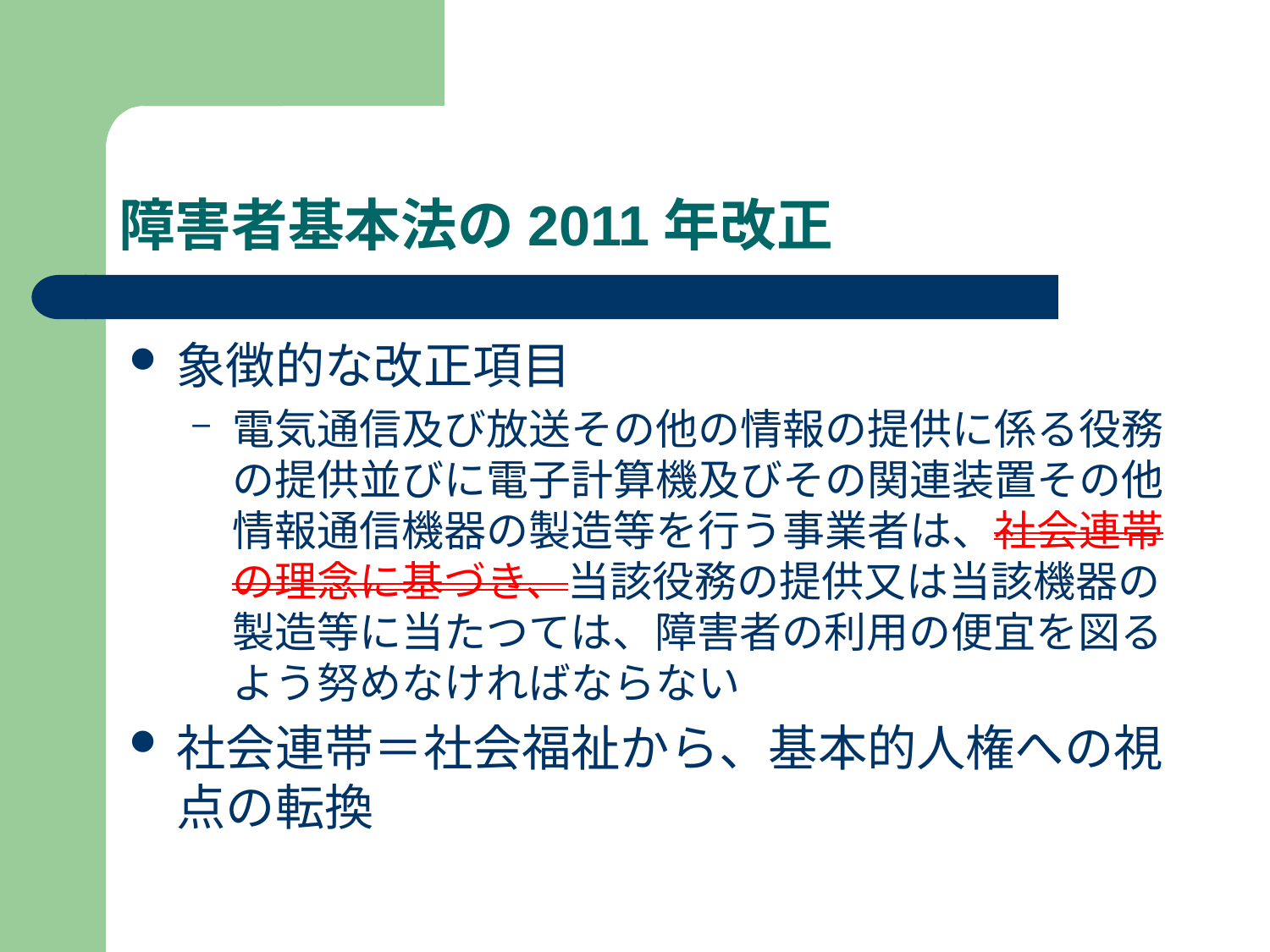

# 障害者基本法の2011年改正
象徴的な改正項目
電気通信及び放送その他の情報の提供に係る役務の提供並びに電子計算機及びその関連装置その他情報通信機器の製造等を行う事業者は、社会連帯の理念に基づき、当該役務の提供又は当該機器の製造等に当たつては、障害者の利用の便宜を図るよう努めなければならない
社会連帯＝社会福祉から、基本的人権への視点の転換